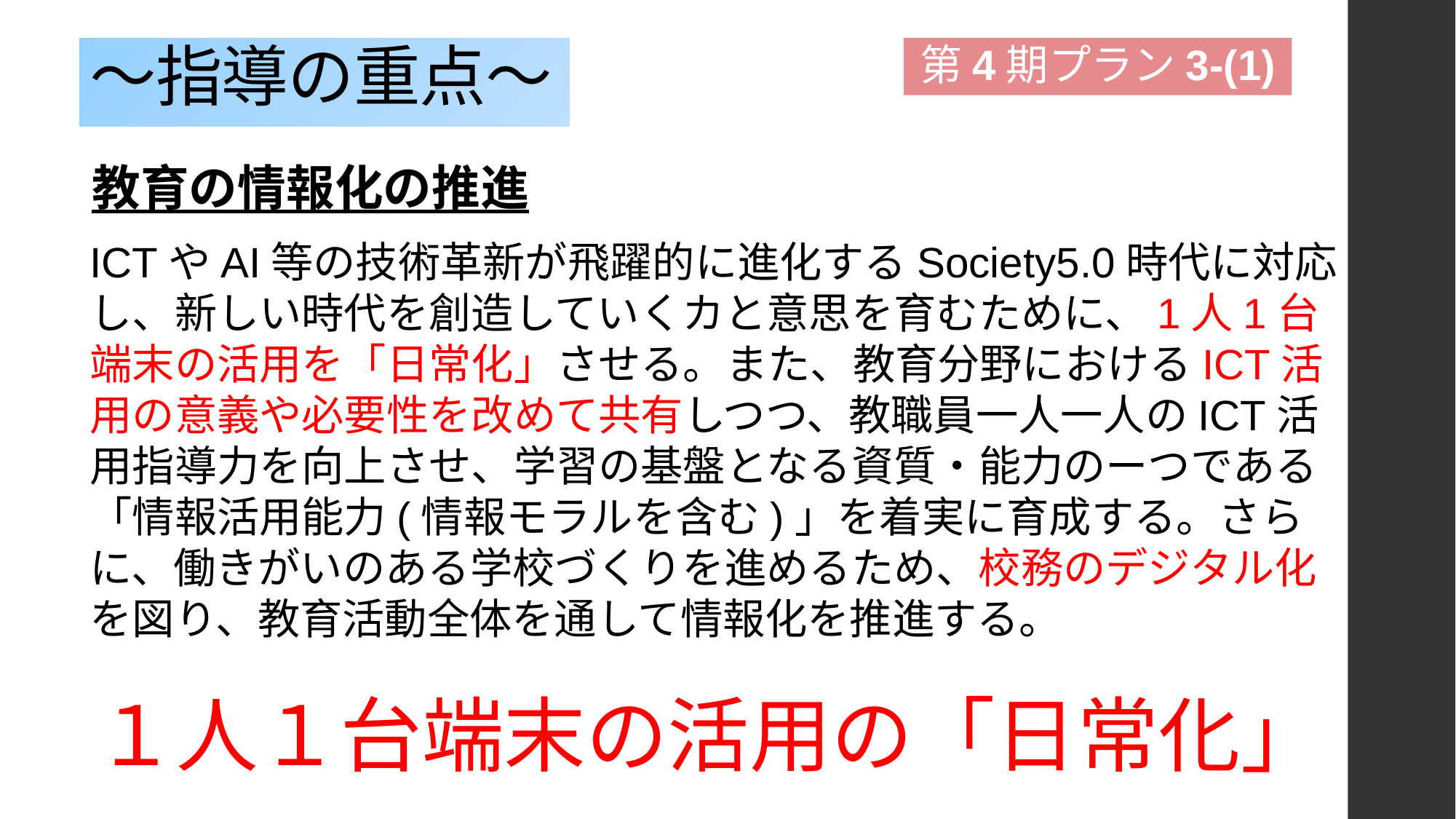

～指導の重点～
第4期プラン3-(1)
教育の情報化の推進
ICTやAI等の技術革新が飛躍的に進化するSociety5.0時代に対応し、新しい時代を創造していくカと意思を育むために、1人1台端末の活用を「日常化」させる。また、教育分野におけるICT活用の意義や必要性を改めて共有しつつ、教職員一人一人のICT活用指導力を向上させ、学習の基盤となる資質•能力のーつである「情報活用能力(情報モラルを含む)」を着実に育成する。さらに、働きがいのある学校づくりを進めるため、校務のデジタル化を図り、教育活動全体を通して情報化を推進する。
１人１台端末の活用の「日常化」